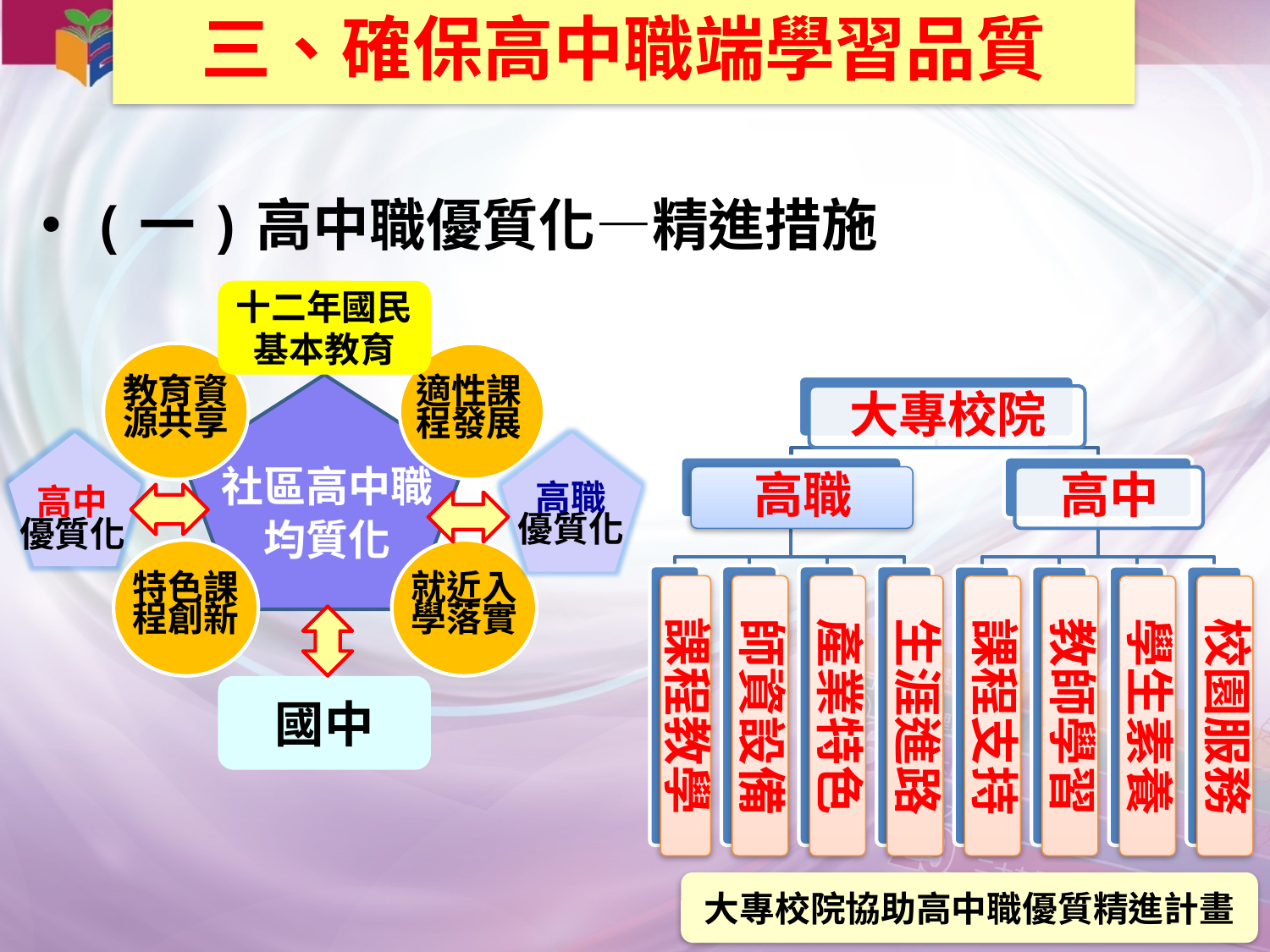

三、確保高中職端學習品質
# (一)高中職優質化—精進措施
十二年國民
基本教育

教育資源共享
適性課
程發展

社區高中職
均質化

高職
優質化

高中
優質化

特色課程創新
就近入學落實

國中
大專校院
高職
課程教學
師資設備
產業特色
生涯進路
高中
課程支持
教師學習
學生素養
校園服務
大專校院協助高中職優質精進計畫
37
37